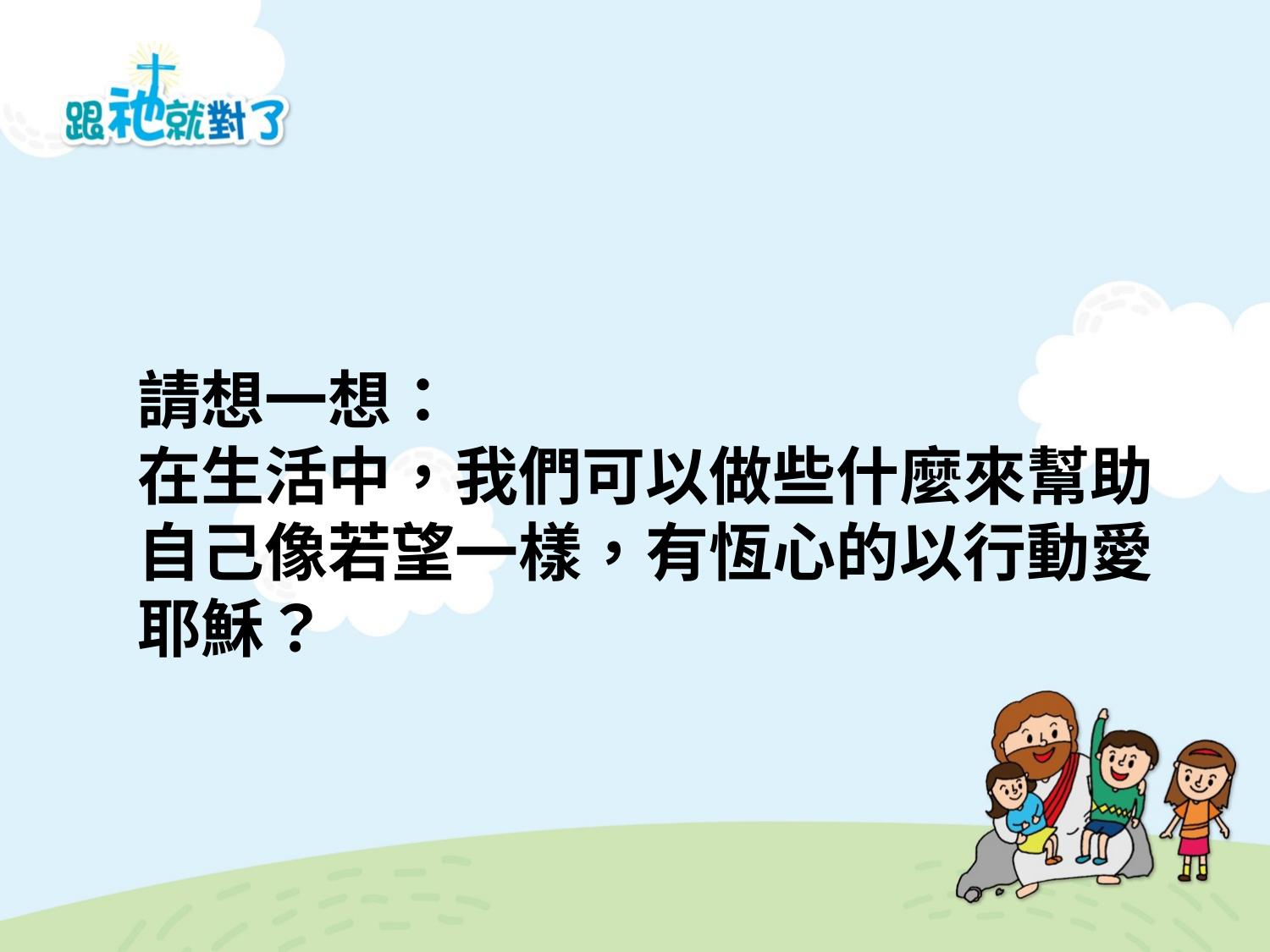

請想一想：
在生活中，我們可以做些什麼來幫助自己像若望一樣，有恆心的以行動愛耶穌？